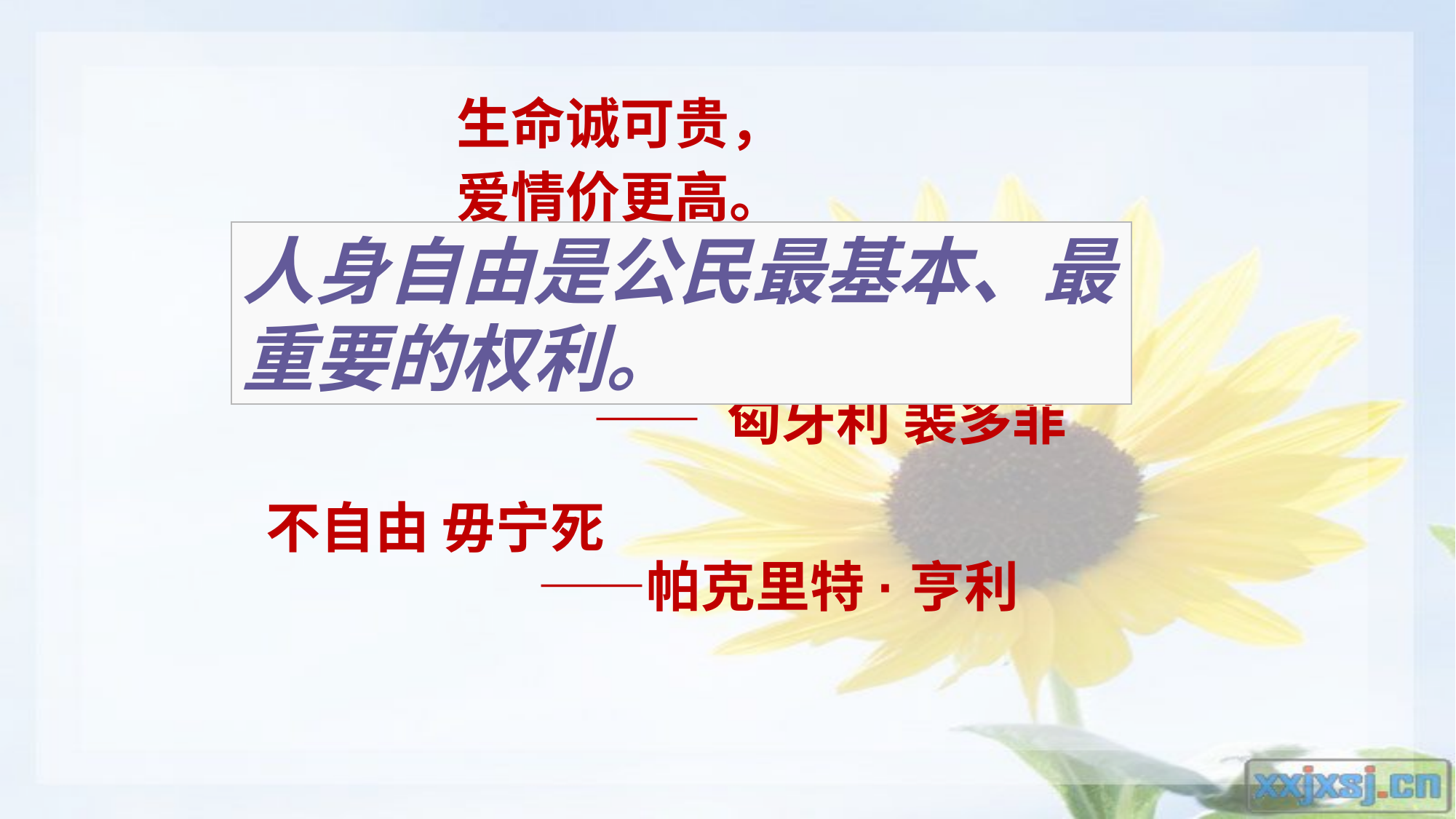

生命诚可贵，
爱情价更高。
若为自由故，
二者皆可抛。
           —— 匈牙利 裴多菲
人身自由是公民最基本、最重要的权利。
# 不自由 毋宁死 ——帕克里特·亨利